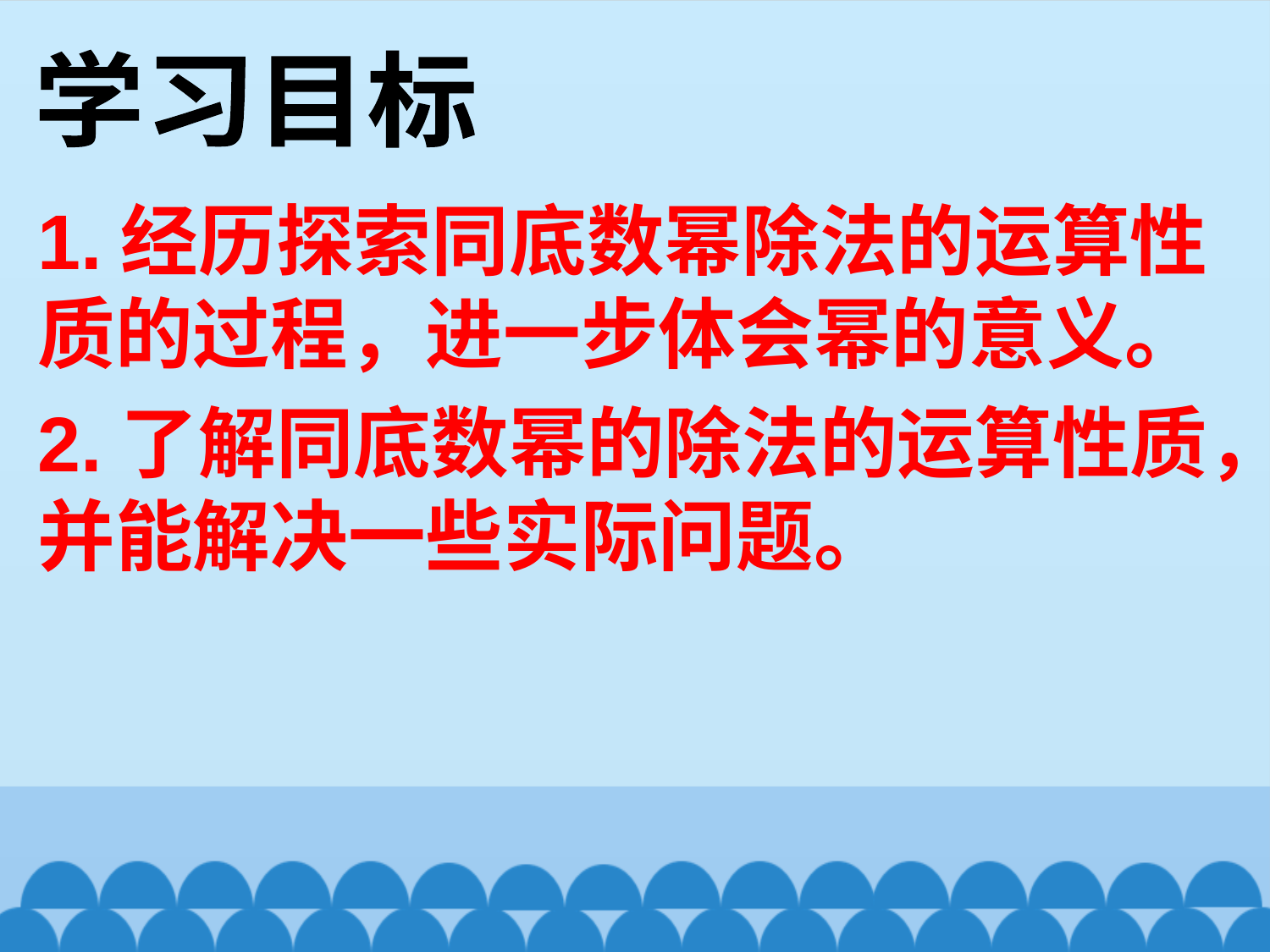

学习目标
1.经历探索同底数幂除法的运算性质的过程，进一步体会幂的意义。
2.了解同底数幂的除法的运算性质，并能解决一些实际问题。